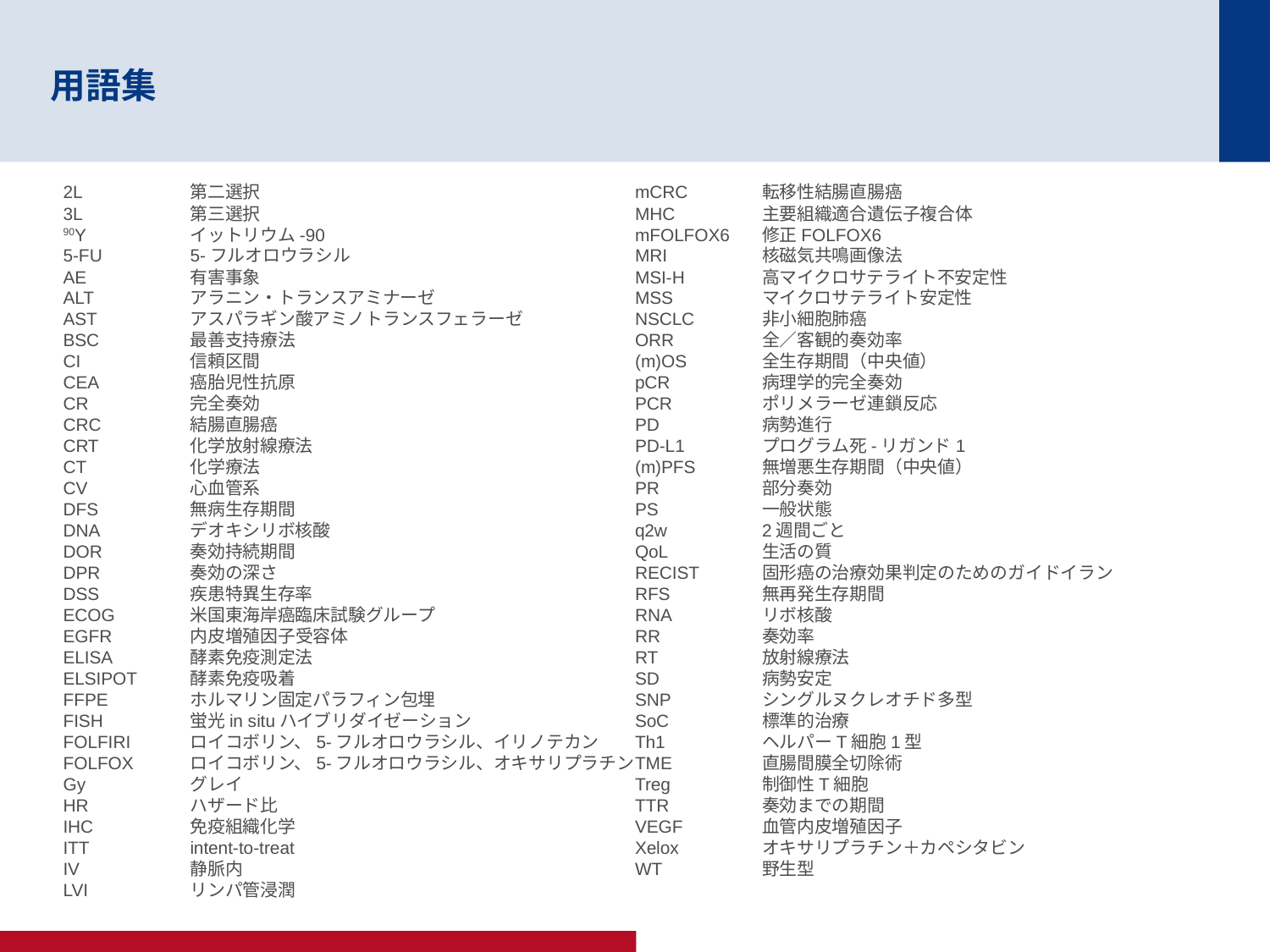

# 用語集
2L	第二選択
3L	第三選択
90Y	イットリウム-90
5-FU	5-フルオロウラシル
AE	有害事象
ALT	アラニン・トランスアミナーゼ
AST	アスパラギン酸アミノトランスフェラーゼ
BSC	最善支持療法
CI	信頼区間
CEA	癌胎児性抗原
CR	完全奏効
CRC	結腸直腸癌
CRT	化学放射線療法
CT	化学療法
CV	心血管系
DFS	無病生存期間
DNA	デオキシリボ核酸
DOR	奏効持続期間
DPR	奏効の深さ
DSS	疾患特異生存率
ECOG	米国東海岸癌臨床試験グループ
EGFR	内皮増殖因子受容体
ELISA	酵素免疫測定法
ELSIPOT	酵素免疫吸着
FFPE	ホルマリン固定パラフィン包埋
FISH	蛍光in situハイブリダイゼーション
FOLFIRI	ロイコボリン、5-フルオロウラシル、イリノテカン
FOLFOX	ロイコボリン、5-フルオロウラシル、オキサリプラチン
Gy	グレイ
HR	ハザード比
IHC	免疫組織化学
ITT	intent-to-treat
IV	静脈内
LVI	リンパ管浸潤
mCRC	転移性結腸直腸癌
MHC	主要組織適合遺伝子複合体
mFOLFOX6	修正FOLFOX6
MRI	核磁気共鳴画像法
MSI-H	高マイクロサテライト不安定性
MSS	マイクロサテライト安定性
NSCLC	非小細胞肺癌
ORR	全／客観的奏効率
(m)OS	全生存期間（中央値）
pCR	病理学的完全奏効
PCR	ポリメラーゼ連鎖反応
PD	病勢進行
PD-L1	プログラム死-リガンド1
(m)PFS	無増悪生存期間（中央値）
PR	部分奏効
PS	一般状態
q2w	2週間ごと
QoL	生活の質
RECIST	固形癌の治療効果判定のためのガイドイラン
RFS	無再発生存期間
RNA	リボ核酸
RR	奏効率
RT	放射線療法
SD	病勢安定
SNP	シングルヌクレオチド多型
SoC	標準的治療
Th1	ヘルパーT細胞1型
TME	直腸間膜全切除術
Treg	制御性T細胞
TTR	奏効までの期間
VEGF	血管内皮増殖因子
Xelox	オキサリプラチン＋カペシタビン
WT	野生型